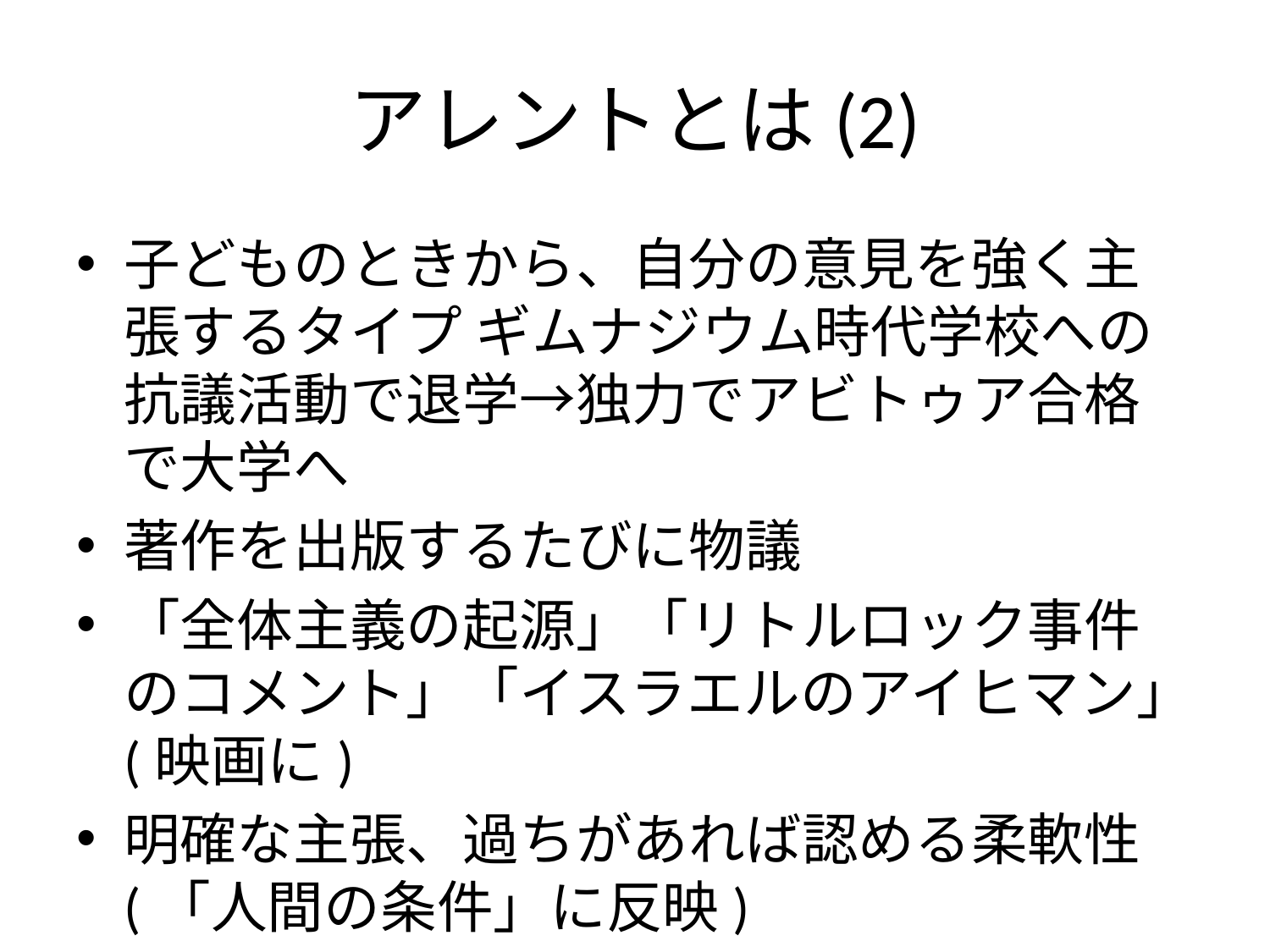

# アレントとは(2)
子どものときから、自分の意見を強く主張するタイプ ギムナジウム時代学校への抗議活動で退学→独力でアビトゥア合格で大学へ
著作を出版するたびに物議
「全体主義の起源」「リトルロック事件のコメント」「イスラエルのアイヒマン」(映画に)
明確な主張、過ちがあれば認める柔軟性(「人間の条件」に反映)